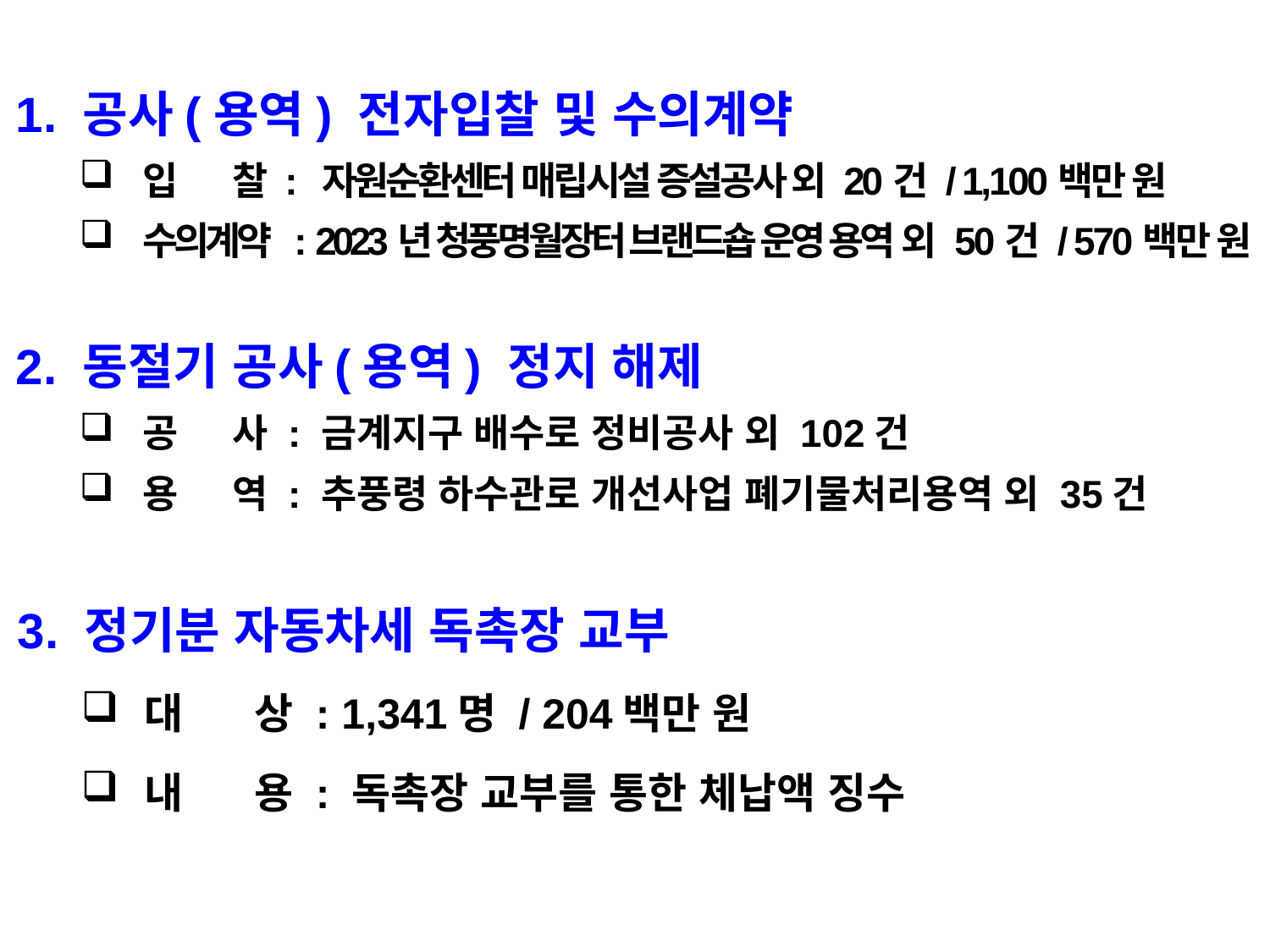

1. 공사(용역) 전자입찰 및 수의계약
입        찰 :  자원순환센터 매립시설 증설공사 외 20건 / 1,100백만 원
수의계약  :  2023년 청풍명월장터 브랜드숍 운영 용역 외 50건 / 570백만 원
2. 동절기 공사(용역) 정지 해제
공     사 : 금계지구 배수로 정비공사 외 102건
용     역 : 추풍령 하수관로 개선사업 폐기물처리용역 외 35건
3. 정기분 자동차세 독촉장 교부
대      상 : 1,341명 / 204백만 원
내      용 : 독촉장 교부를 통한 체납액 징수